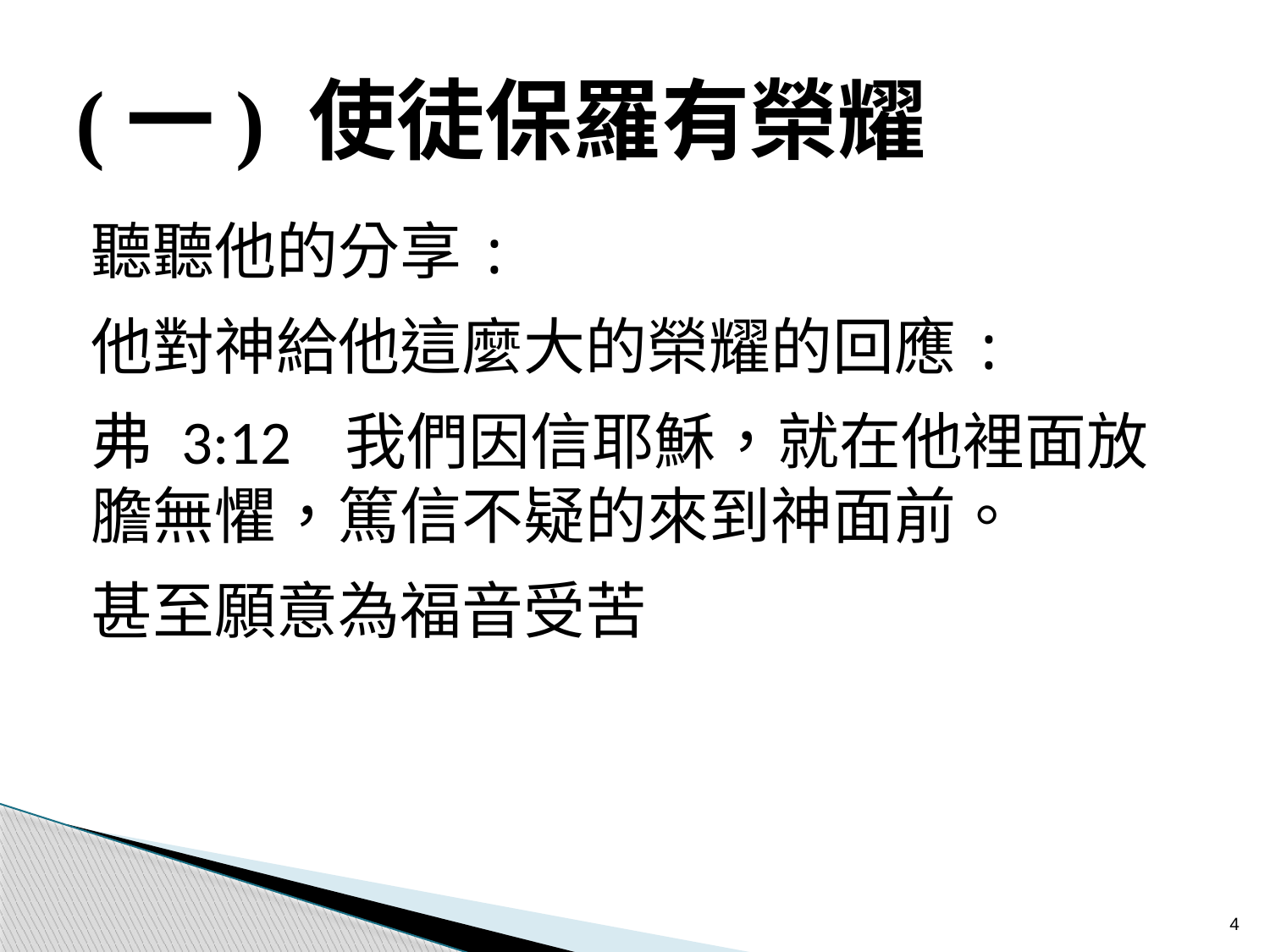

# (一) 使徒保羅有榮耀
聽聽他的分享:
他對神給他這麼大的榮耀的回應:
弗 3:12	我們因信耶穌，就在他裡面放膽無懼，篤信不疑的來到神面前。
甚至願意為福音受苦

4